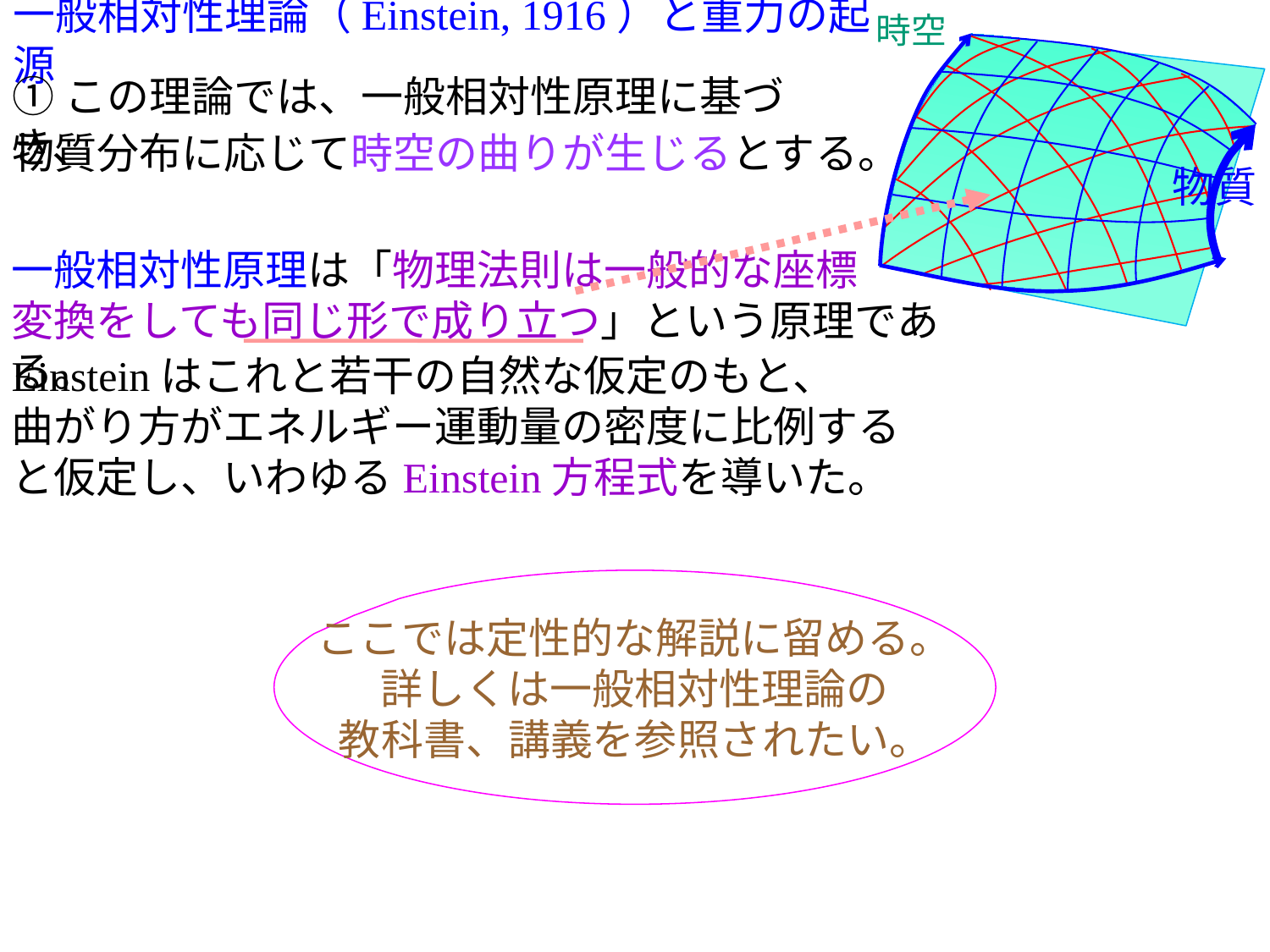

# 一般相対性理論（Einstein, 1916）と重力の起源
時空

①この理論では、一般相対性原理に基づき、
物質分布に応じて時空の曲りが生じるとする。

物質

一般相対性原理は「物理法則は一般的な座標
変換をしても同じ形で成り立つ」という原理である。

Einsteinはこれと若干の自然な仮定のもと、
曲がり方がエネルギー運動量の密度に比例する
と仮定し、いわゆるEinstein方程式を導いた。
ここでは定性的な解説に留める。
詳しくは一般相対性理論の
教科書、講義を参照されたい。